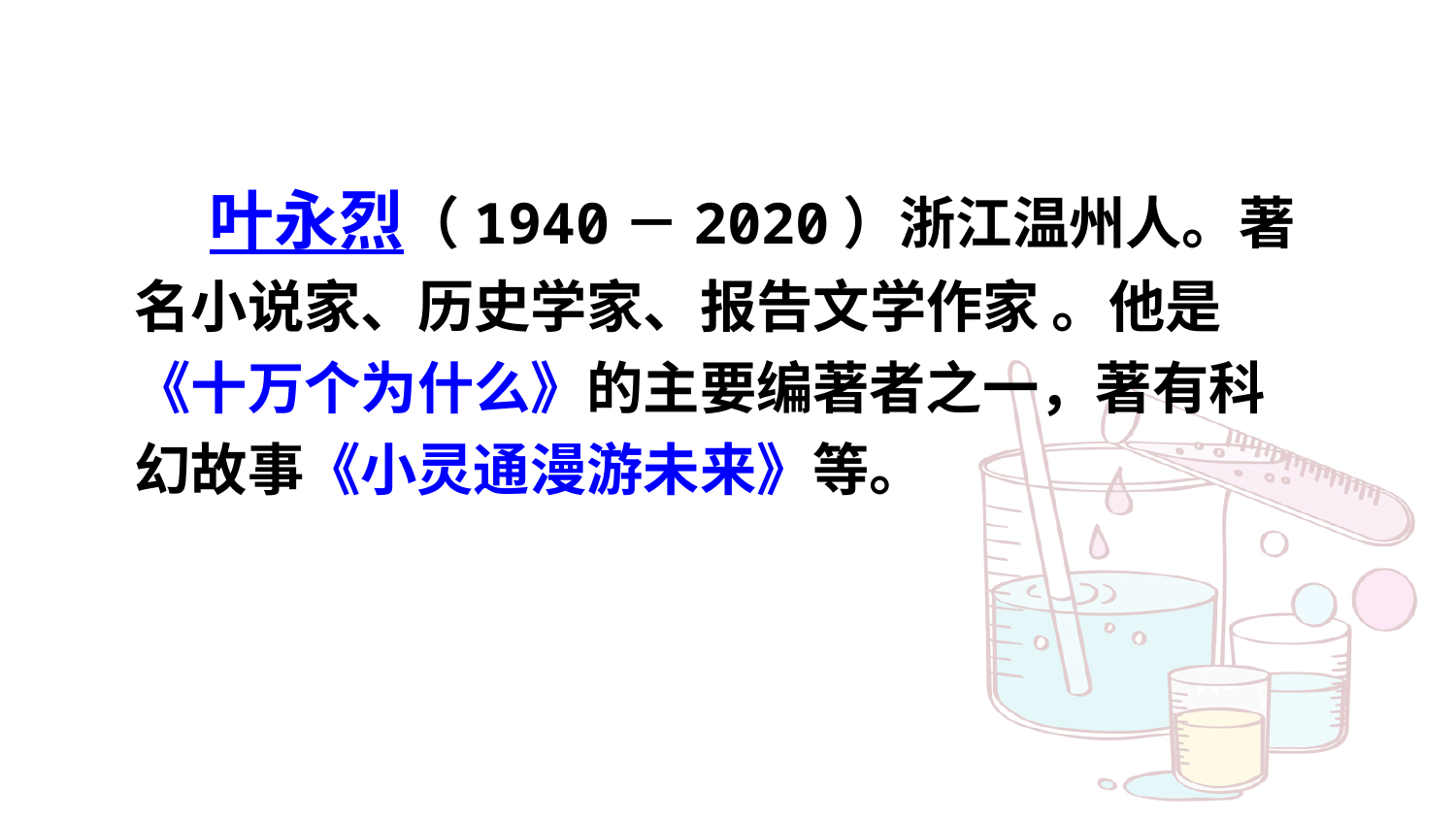

叶永烈（1940－2020）浙江温州人。著名小说家、历史学家、报告文学作家 。他是《十万个为什么》的主要编著者之一，著有科幻故事《小灵通漫游未来》等。